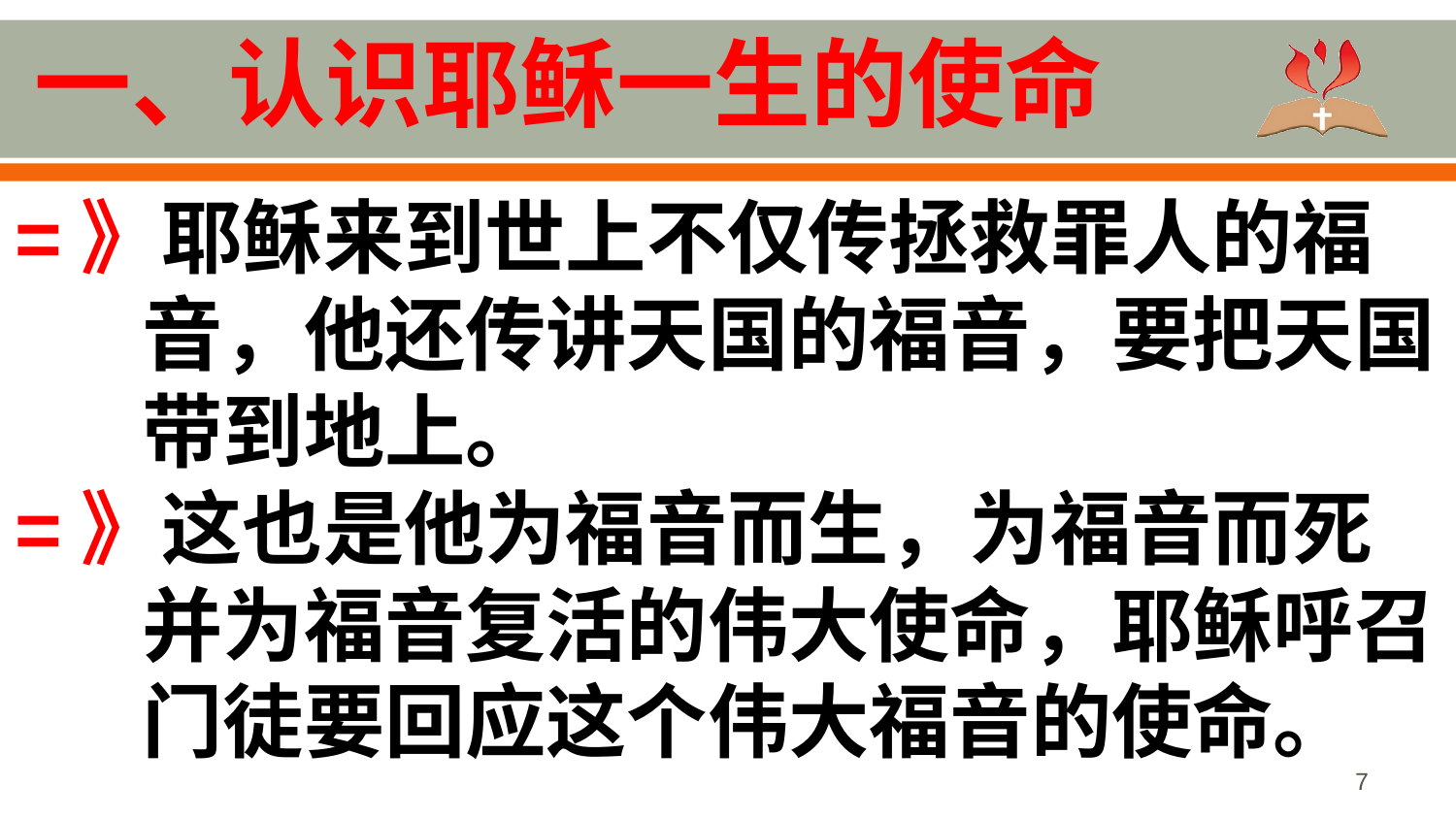

#
一、认识耶稣一生的使命
=》耶稣来到世上不仅传拯救罪人的福音，他还传讲天国的福音，要把天国带到地上。
=》这也是他为福音而生，为福音而死并为福音复活的伟大使命，耶稣呼召门徒要回应这个伟大福音的使命。
7